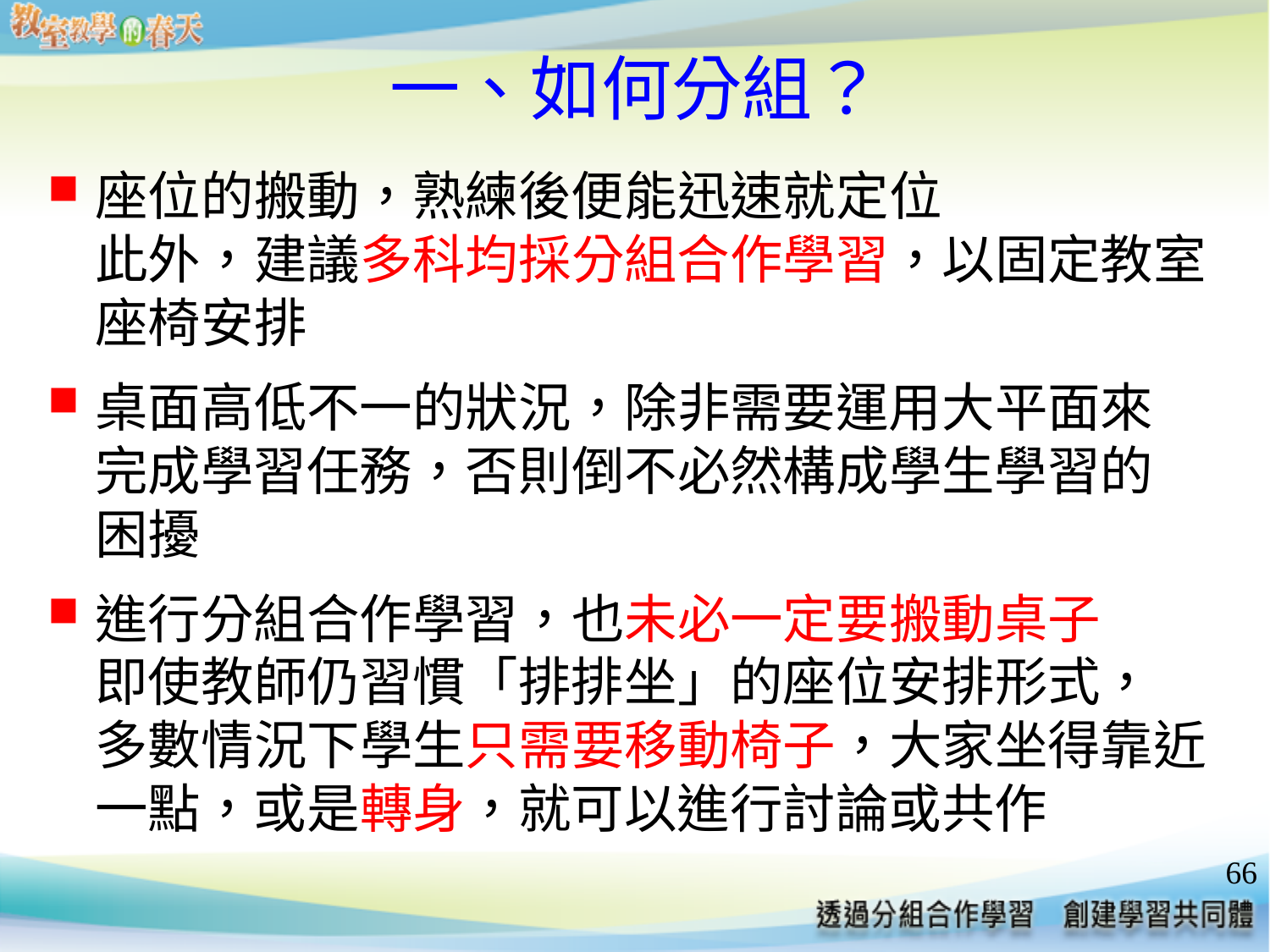

# 一、如何分組？
座位的搬動，熟練後便能迅速就定位
此外，建議多科均採分組合作學習，以固定教室座椅安排
桌面高低不一的狀況，除非需要運用大平面來
完成學習任務，否則倒不必然構成學生學習的
困擾
進行分組合作學習，也未必一定要搬動桌子
即使教師仍習慣「排排坐」的座位安排形式，
多數情況下學生只需要移動椅子，大家坐得靠近一點，或是轉身，就可以進行討論或共作
66